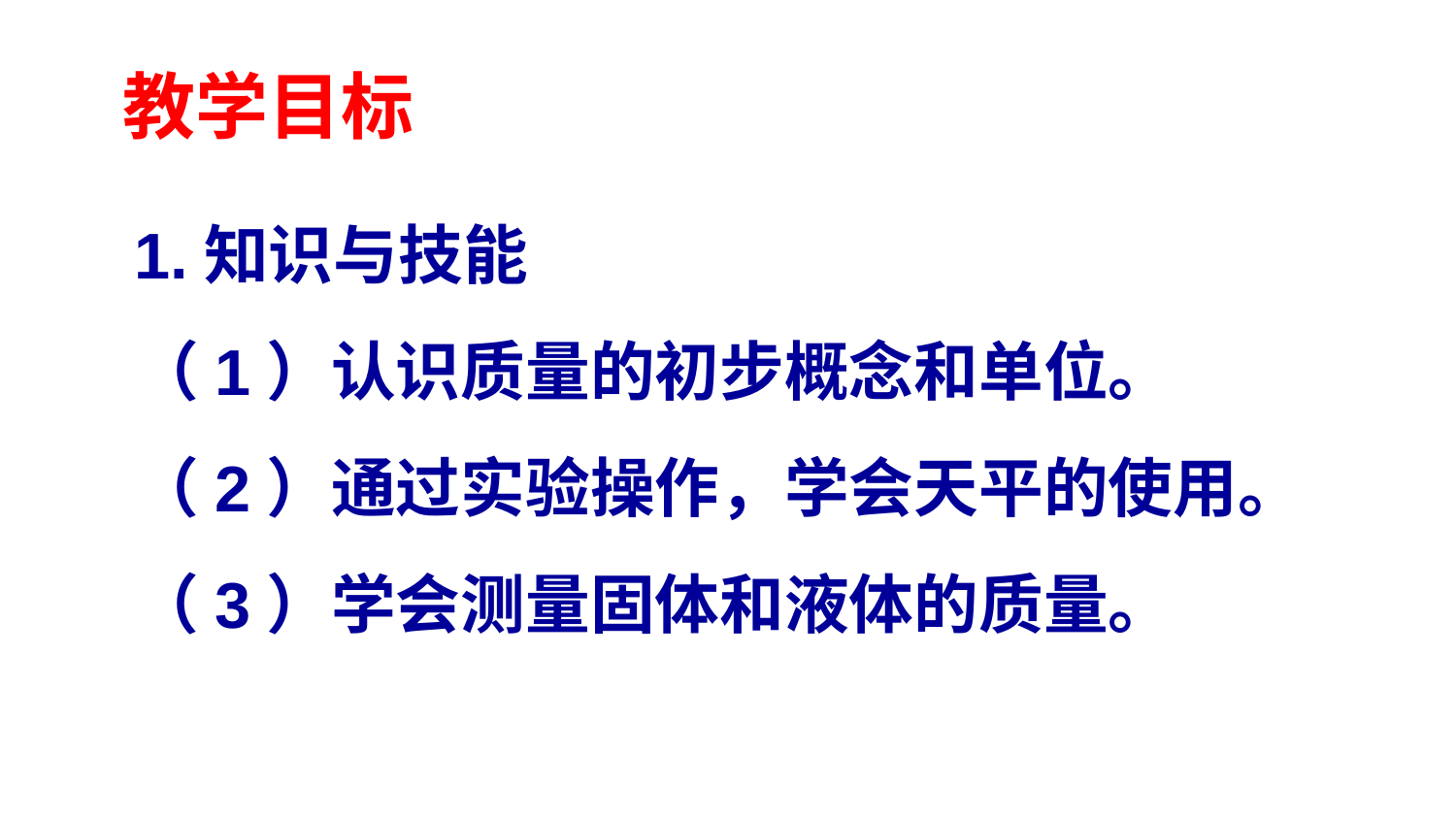

教学目标
1.知识与技能
（1）认识质量的初步概念和单位。
（2）通过实验操作，学会天平的使用。
（3）学会测量固体和液体的质量。